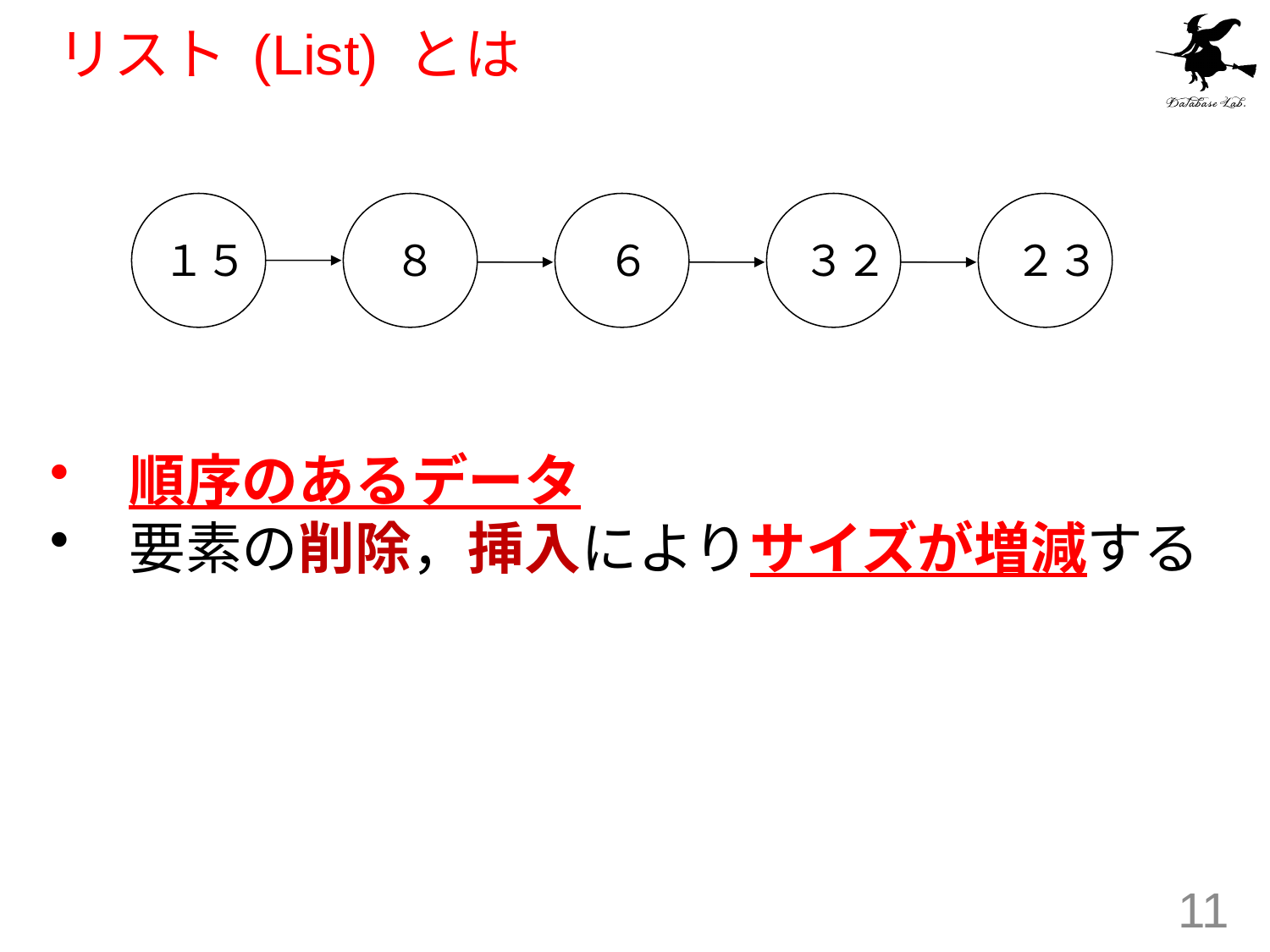

# リスト (List) とは

１５
８
６
３２
２３

順序のあるデータ
要素の削除，挿入によりサイズが増減する
11